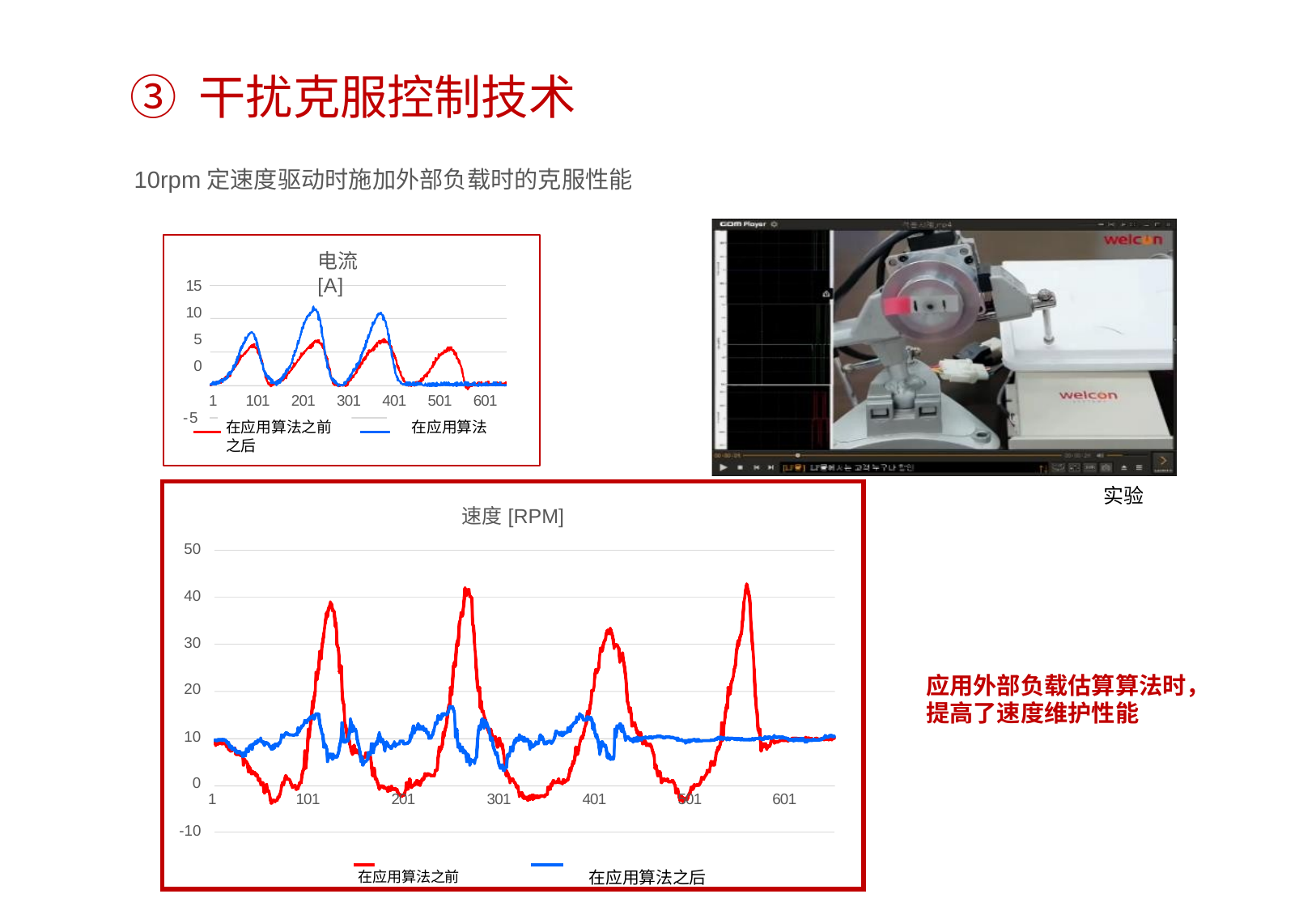

# ③ 干扰克服控制技术
10rpm定速度驱动时施加外部负载时的克服性能

电流[A]
15

10

5

0

1	101	201	301	401	501	601

在应用算法之前	在应用算法之后
-5
알고리즘 적용 전
알고리즘 적용 후

| 速度[RPM] |  |  |  |  |  |  |  |
| --- | --- | --- | --- | --- | --- | --- | --- |
| 50 |  |  |  |  |  |  |  |
| 40 |  |  |  |  |  |  |  |
| 30 |  |  |  |  |  |  |  |
| 20 |  |  |  |  |  |  |  |
| 10 |  |  |  |  |  |  |  |
| 0 | 1 | 101 | 201 | 301 | 401 | 501 | 601 |
| -10 |  |  |  |  |  |  |  |
| 在应用算法之前 在应用算法之后 |  |  |  |  |  |  |  |
实验

应用外部负载估算算法时，提高了速度维护性能

알고리즘 적용 전
알고리즘 적용 후